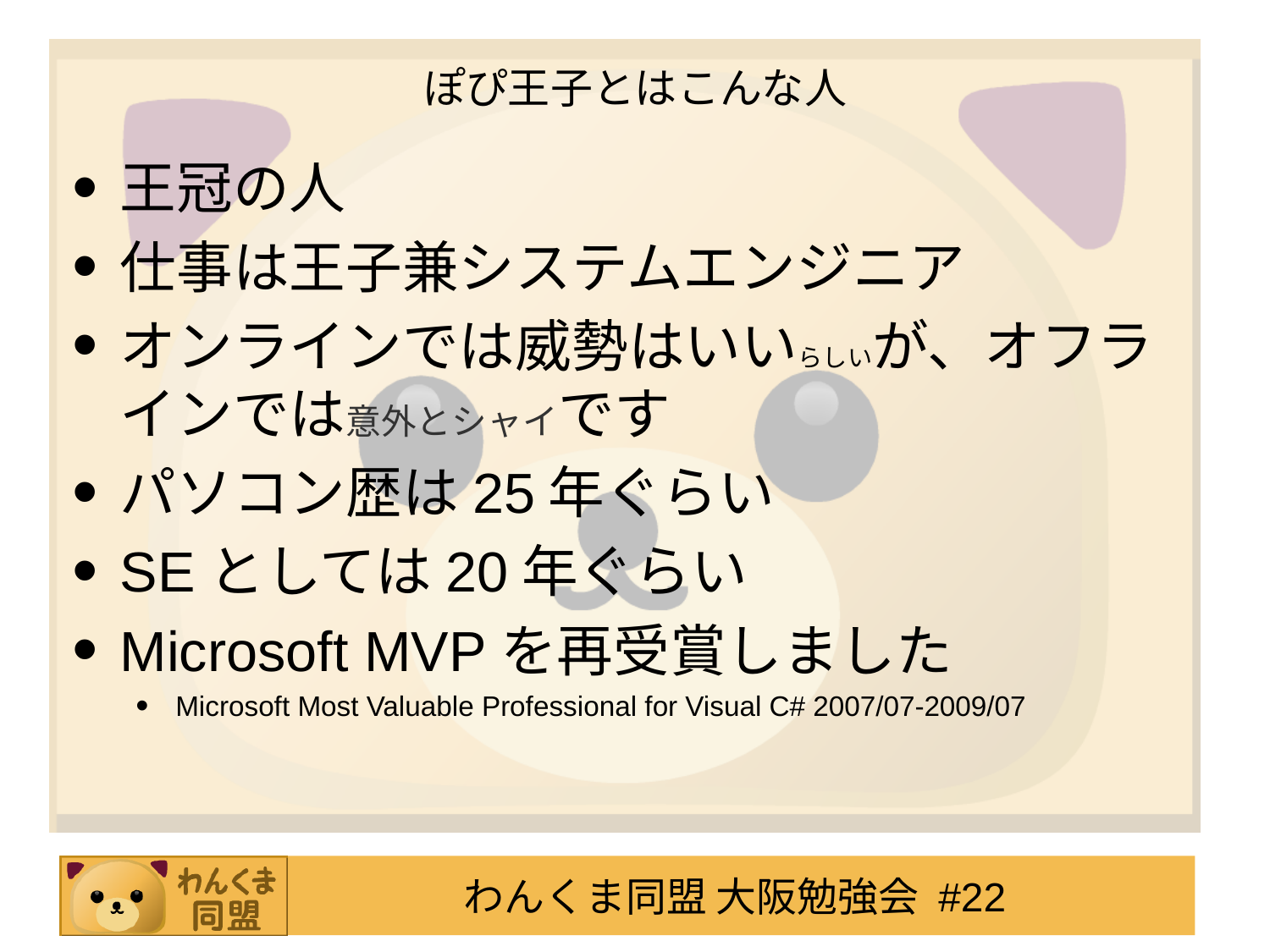

# ぽぴ王子とはこんな人
王冠の人
仕事は王子兼システムエンジニア
オンラインでは威勢はいいらしいが、オフラインでは意外とシャイです
パソコン歴は25年ぐらい
SEとしては20年ぐらい
Microsoft MVPを再受賞しました
Microsoft Most Valuable Professional for Visual C# 2007/07-2009/07